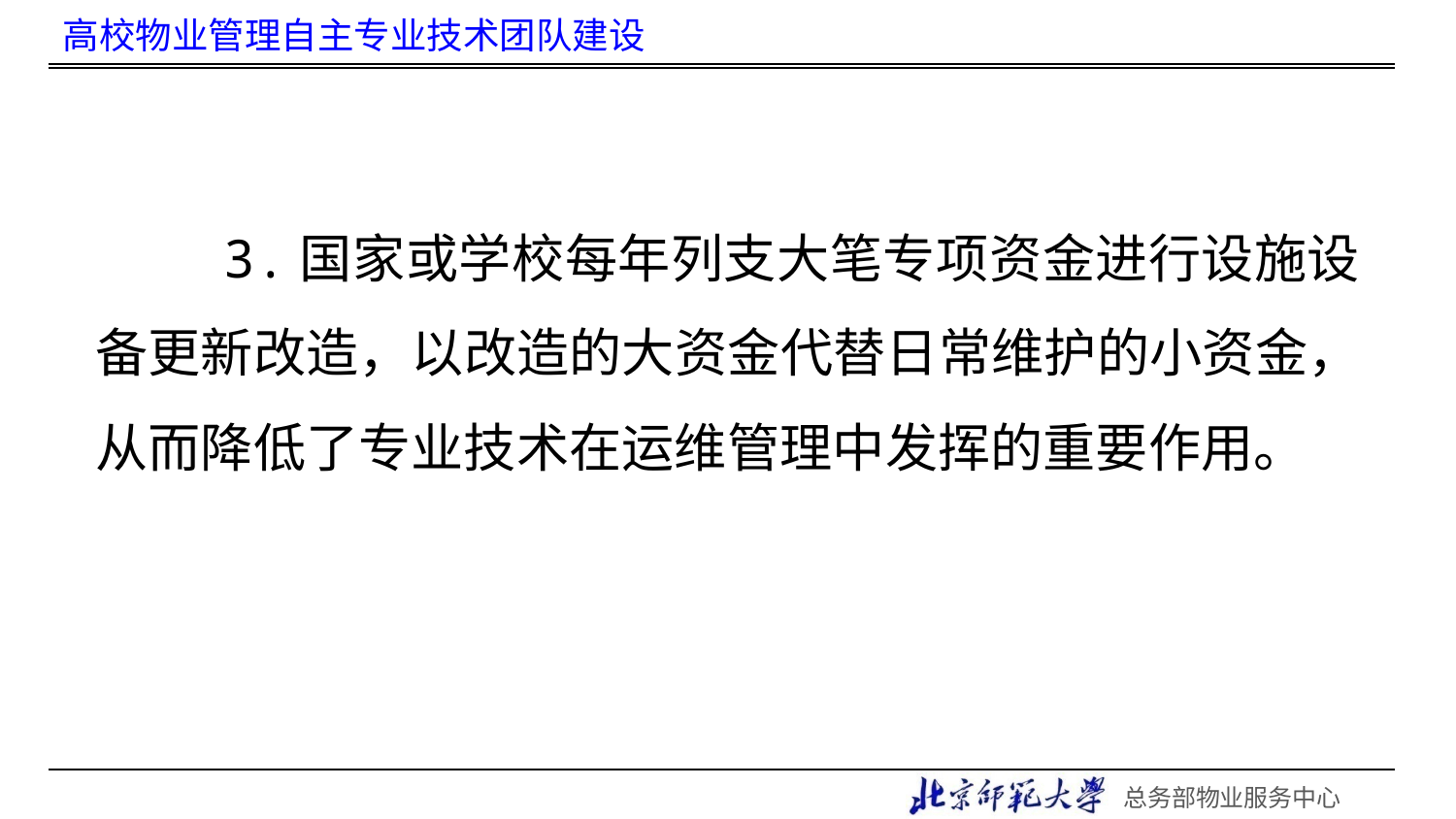

3.国家或学校每年列支大笔专项资金进行设施设备更新改造，以改造的大资金代替日常维护的小资金，从而降低了专业技术在运维管理中发挥的重要作用。